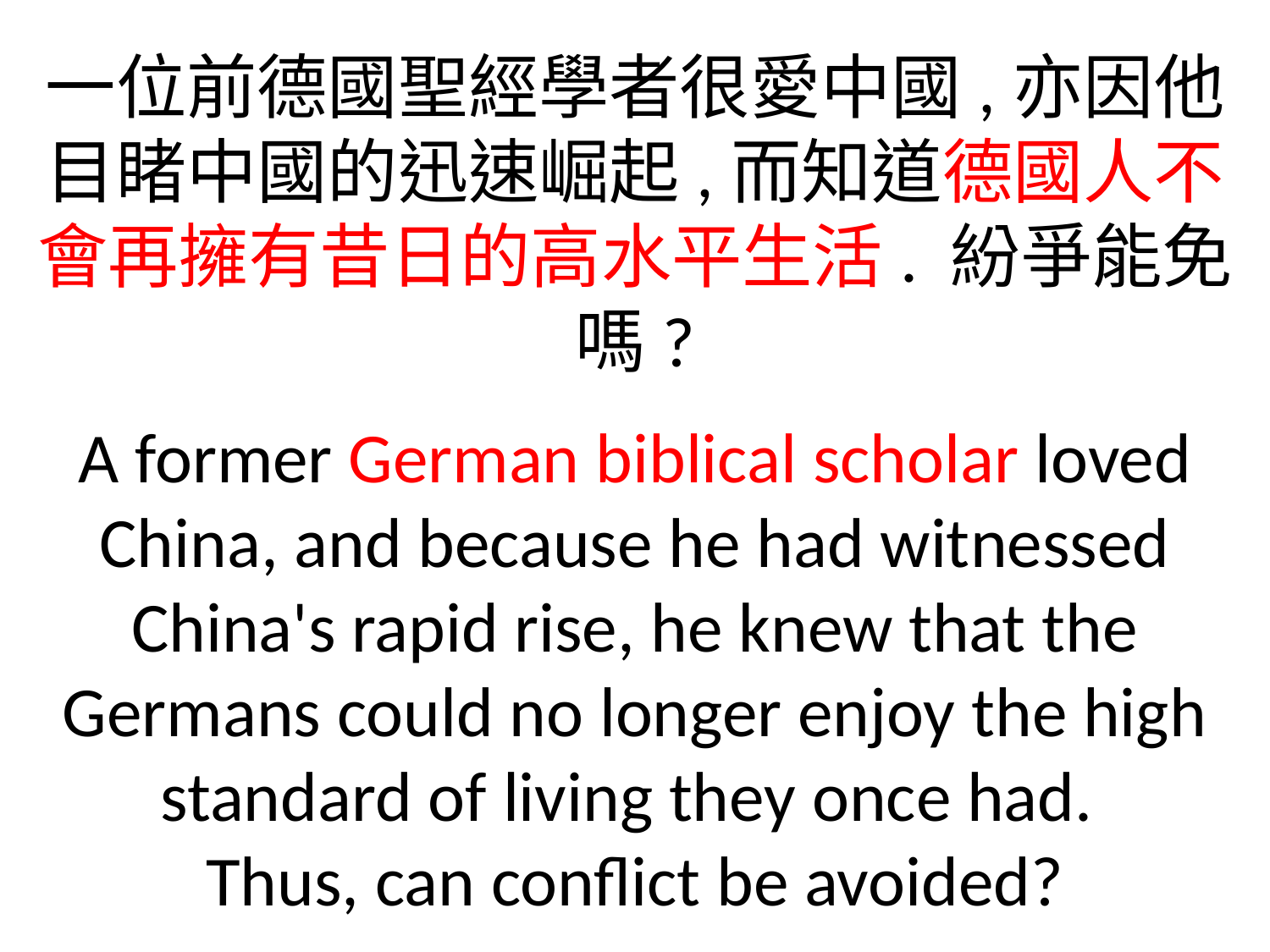

一位前德國聖經學者很愛中國,亦因他目睹中國的迅速崛起,而知道德國人不會再擁有昔日的高水平生活. 紛爭能免嗎?
A former German biblical scholar loved China, and because he had witnessed China's rapid rise, he knew that the Germans could no longer enjoy the high standard of living they once had.
Thus, can conflict be avoided?